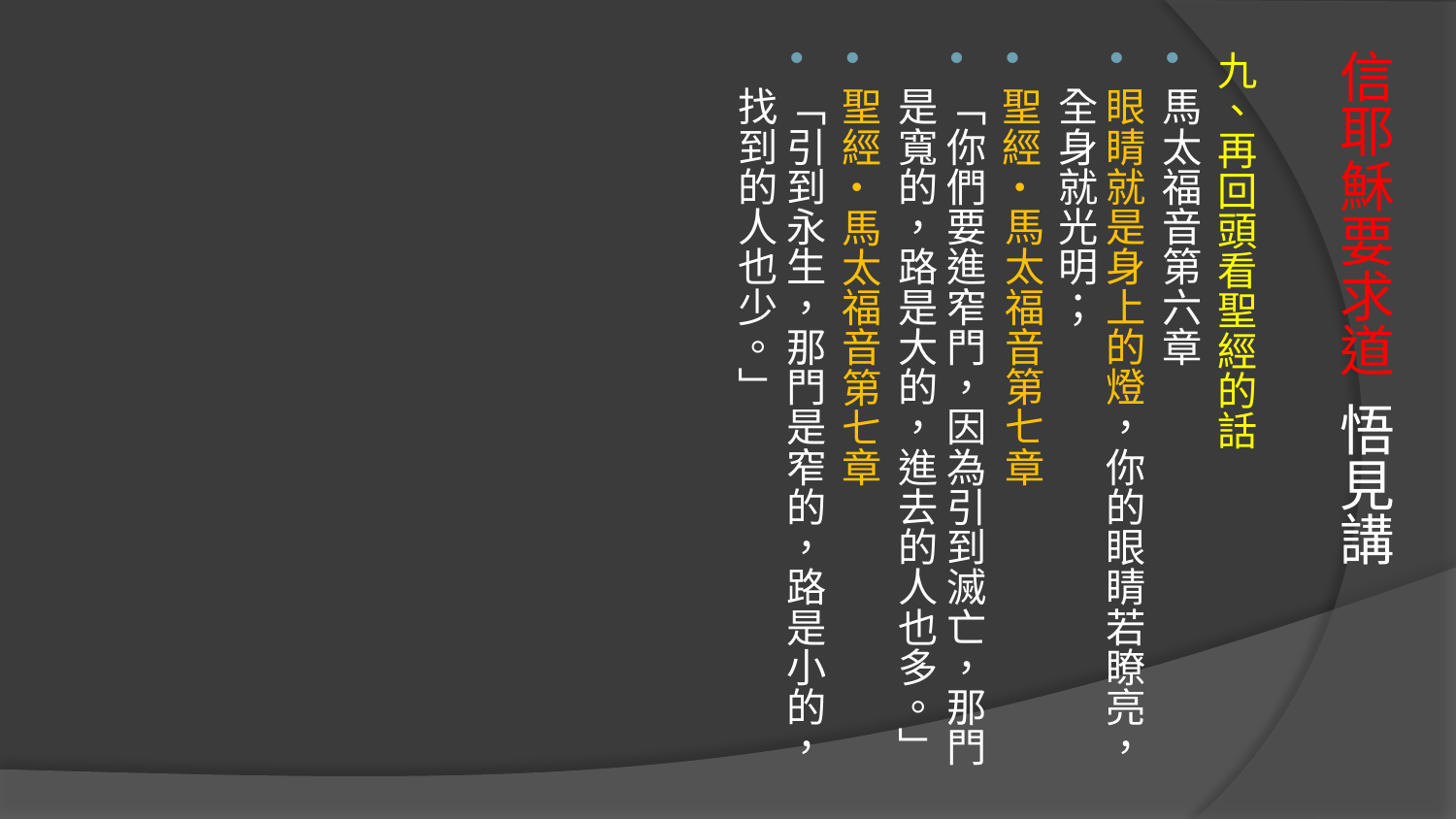

九、再回頭看聖經的話
馬太福音第六章
眼睛就是身上的燈，你的眼睛若瞭亮，全身就光明；
聖經‧馬太福音第七章
「你們要進窄門，因為引到滅亡，那門是寬的，路是大的，進去的人也多。」
聖經‧馬太福音第七章
「引到永生，那門是窄的，路是小的，找到的人也少。」

# 信耶穌要求道  悟見講